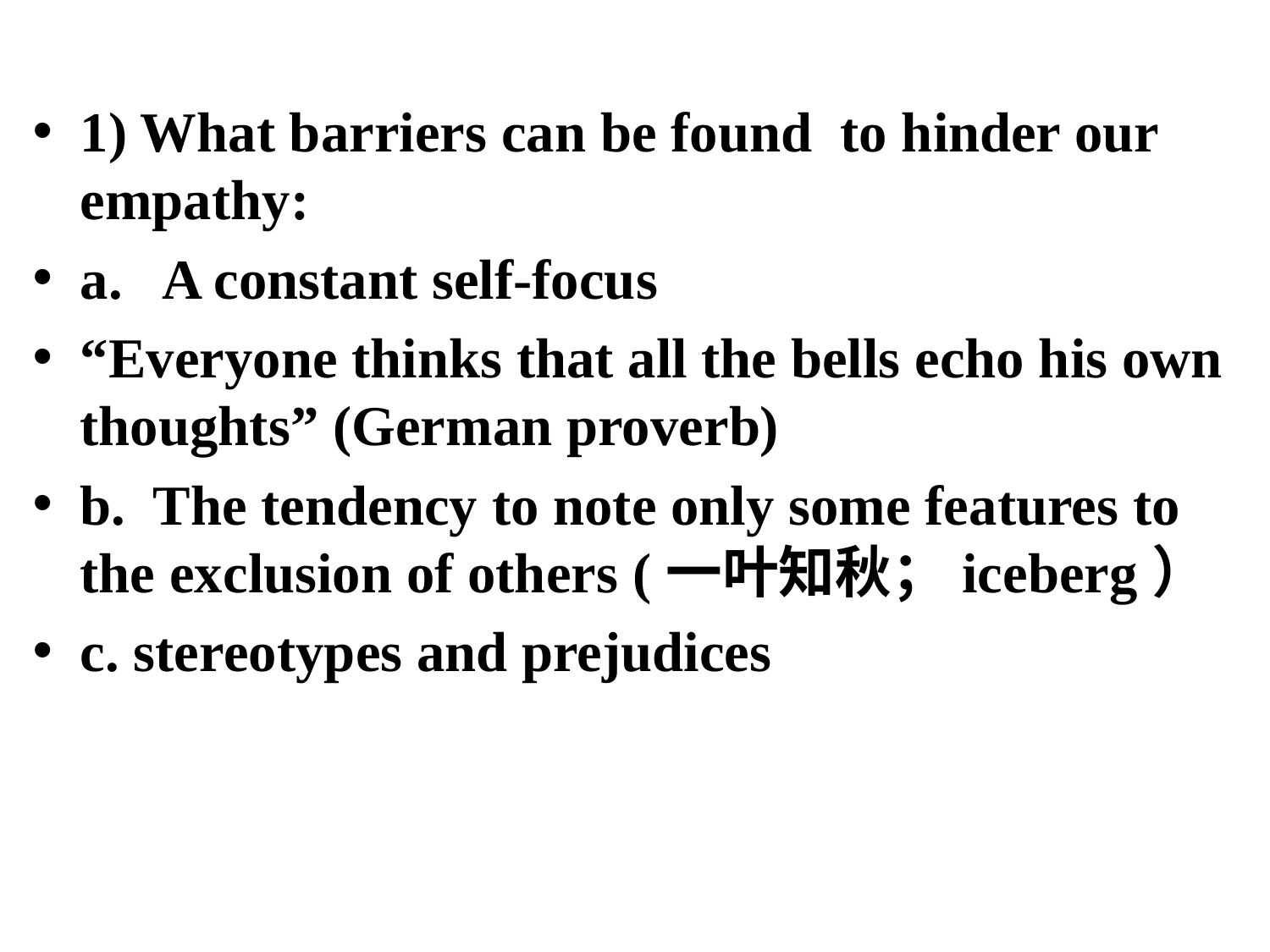

#
1) What barriers can be found  to hinder our empathy:
a.   A constant self-focus
“Everyone thinks that all the bells echo his own thoughts” (German proverb)
b.  The tendency to note only some features to the exclusion of others (一叶知秋；iceberg）
c. stereotypes and prejudices